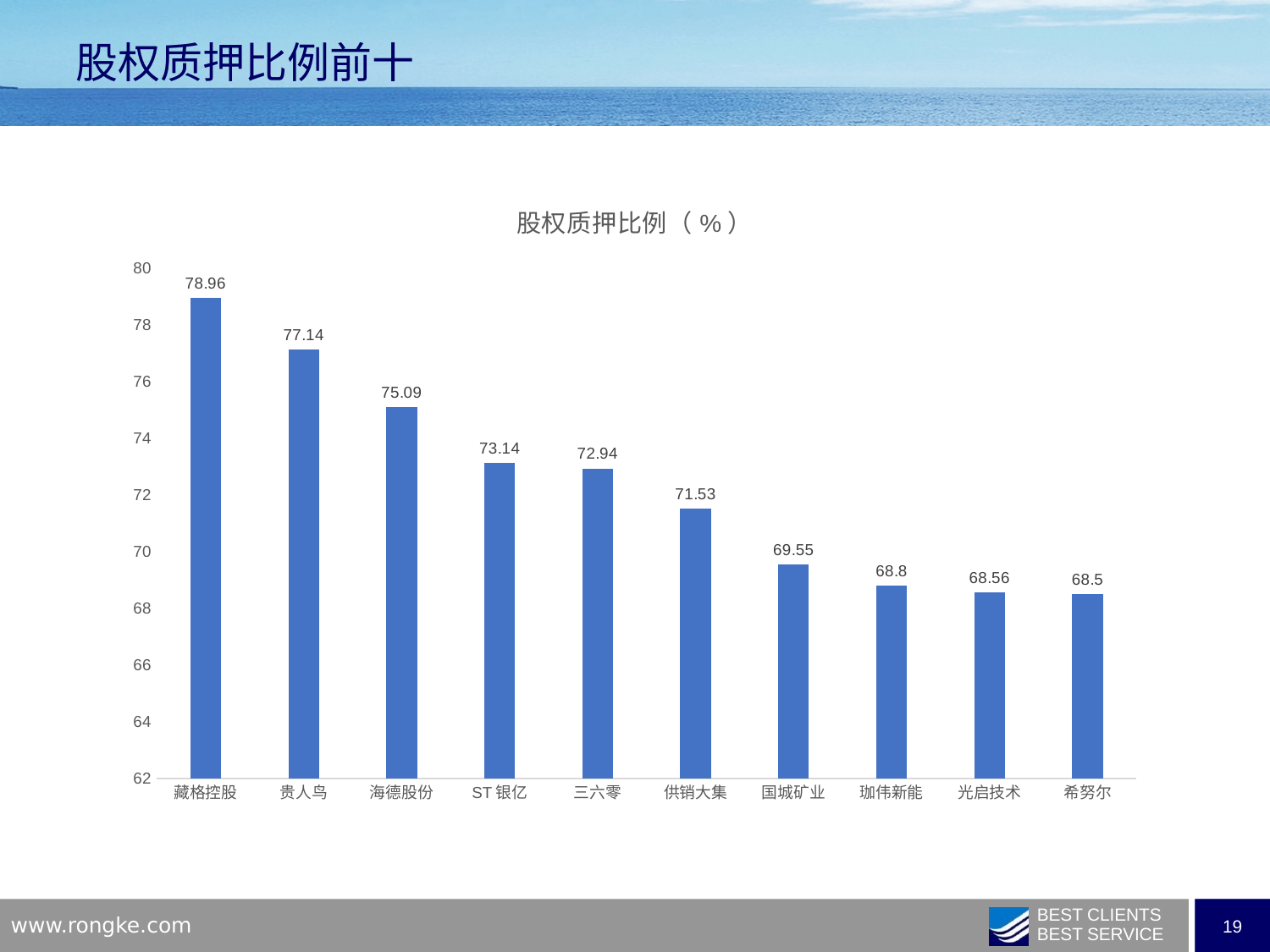

股权质押比例前十

### Chart: 股权质押比例（%）

| Category |  |
|---|---|
| 藏格控股 | 78.96 |
| 贵人鸟 | 77.14 |
| 海德股份 | 75.09 |
| ST银亿 | 73.14 |
| 三六零 | 72.94 |
| 供销大集 | 71.53 |
| 国城矿业 | 69.55 |
| 珈伟新能 | 68.8 |
| 光启技术 | 68.56 |
| 希努尔 | 68.5 |